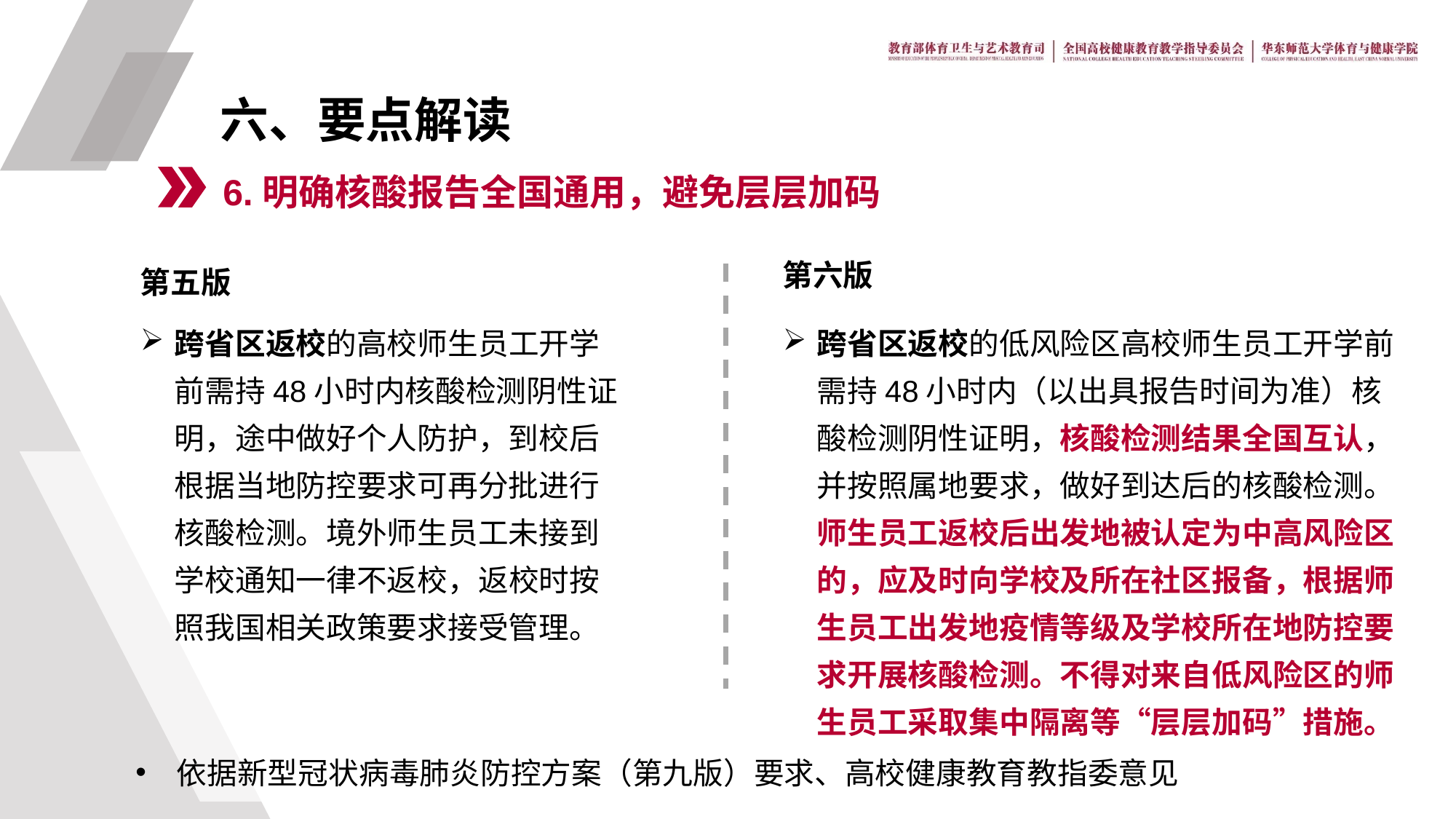

六、要点解读
6.明确核酸报告全国通用，避免层层加码

第六版
第五版
跨省区返校的低风险区高校师生员工开学前需持48小时内（以出具报告时间为准）核酸检测阴性证明，核酸检测结果全国互认，并按照属地要求，做好到达后的核酸检测。师生员工返校后出发地被认定为中高风险区的，应及时向学校及所在社区报备，根据师生员工出发地疫情等级及学校所在地防控要求开展核酸检测。不得对来自低风险区的师生员工采取集中隔离等“层层加码”措施。

跨省区返校的高校师生员工开学前需持48小时内核酸检测阴性证明，途中做好个人防护，到校后根据当地防控要求可再分批进行核酸检测。境外师生员工未接到学校通知一律不返校，返校时按照我国相关政策要求接受管理。

依据新型冠状病毒肺炎防控方案（第九版）要求、高校健康教育教指委意见